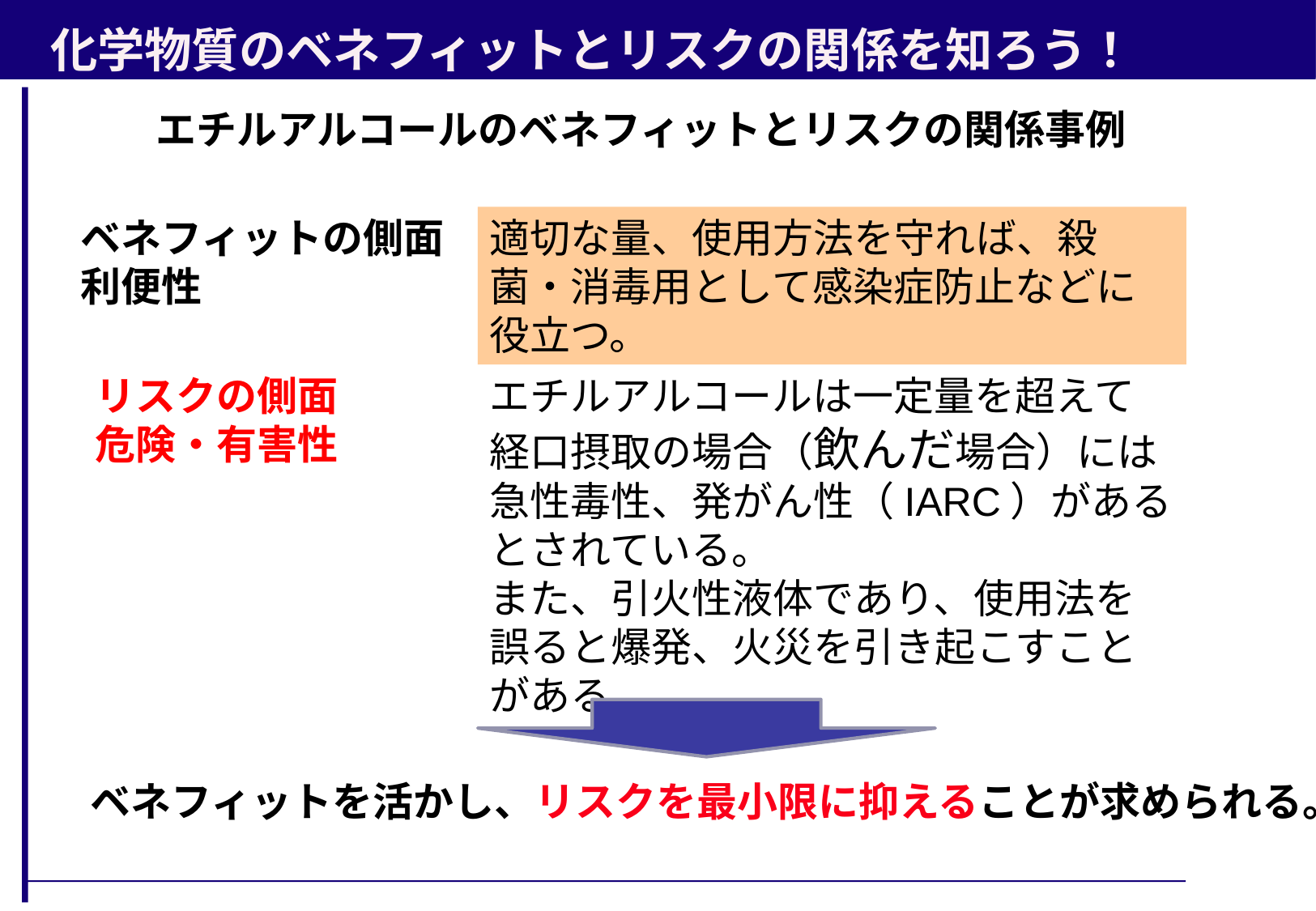

化学物質のベネフィットとリスクの関係を知ろう！

エチルアルコールのベネフィットとリスクの関係事例
ベネフィットの側面
利便性
適切な量、使用方法を守れば、殺菌・消毒用として感染症防止などに役立つ。
エチルアルコールは一定量を超えて経口摂取の場合（飲んだ場合）には急性毒性、発がん性（IARC）があるとされている。
また、引火性液体であり、使用法を誤ると爆発、火災を引き起こすことがある。
リスクの側面
危険・有害性

ベネフィットを活かし、リスクを最小限に抑えることが求められる。